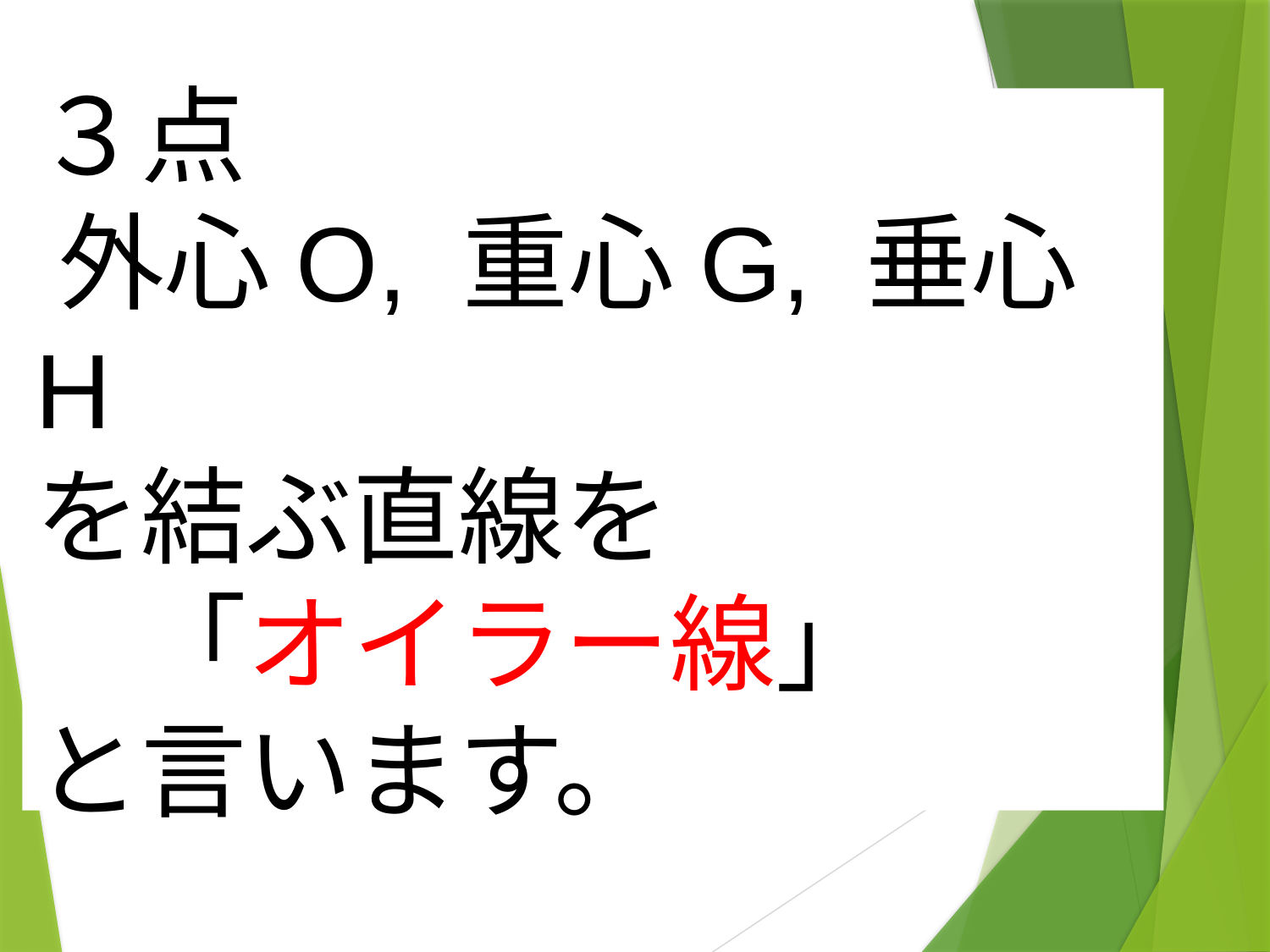

# ３点 外心O, 重心G, 垂心H を結ぶ直線を 　「オイラー線」 と言います。